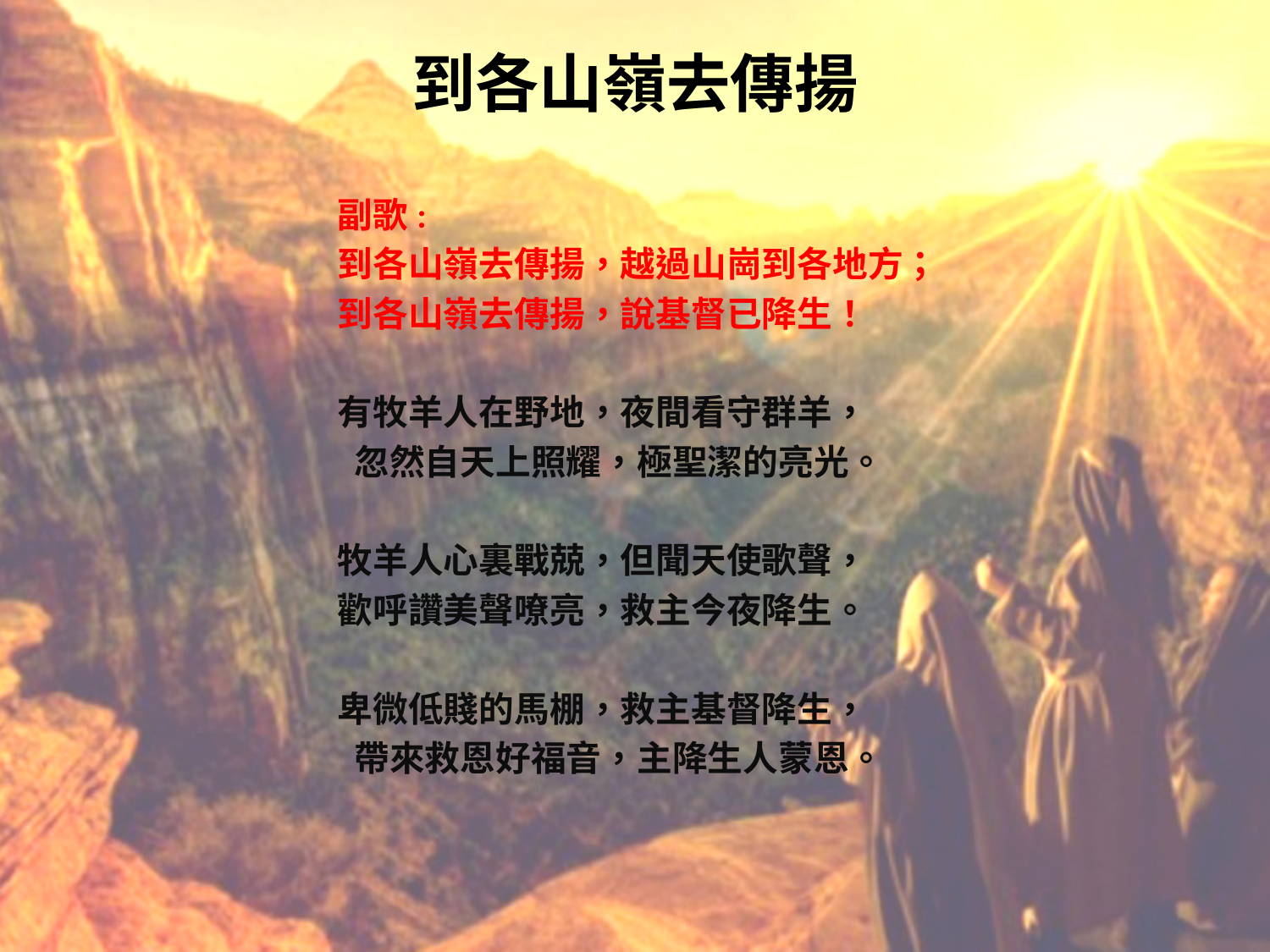

# 到各山嶺去傳揚
副歌:
到各山嶺去傳揚，越過山崗到各地方；
到各山嶺去傳揚，說基督已降生！

有牧羊人在野地，夜間看守群羊，
 忽然自天上照耀，極聖潔的亮光。

牧羊人心裏戰兢，但聞天使歌聲，
歡呼讚美聲嘹亮，救主今夜降生。

卑微低賤的馬棚，救主基督降生，
 帶來救恩好福音，主降生人蒙恩。